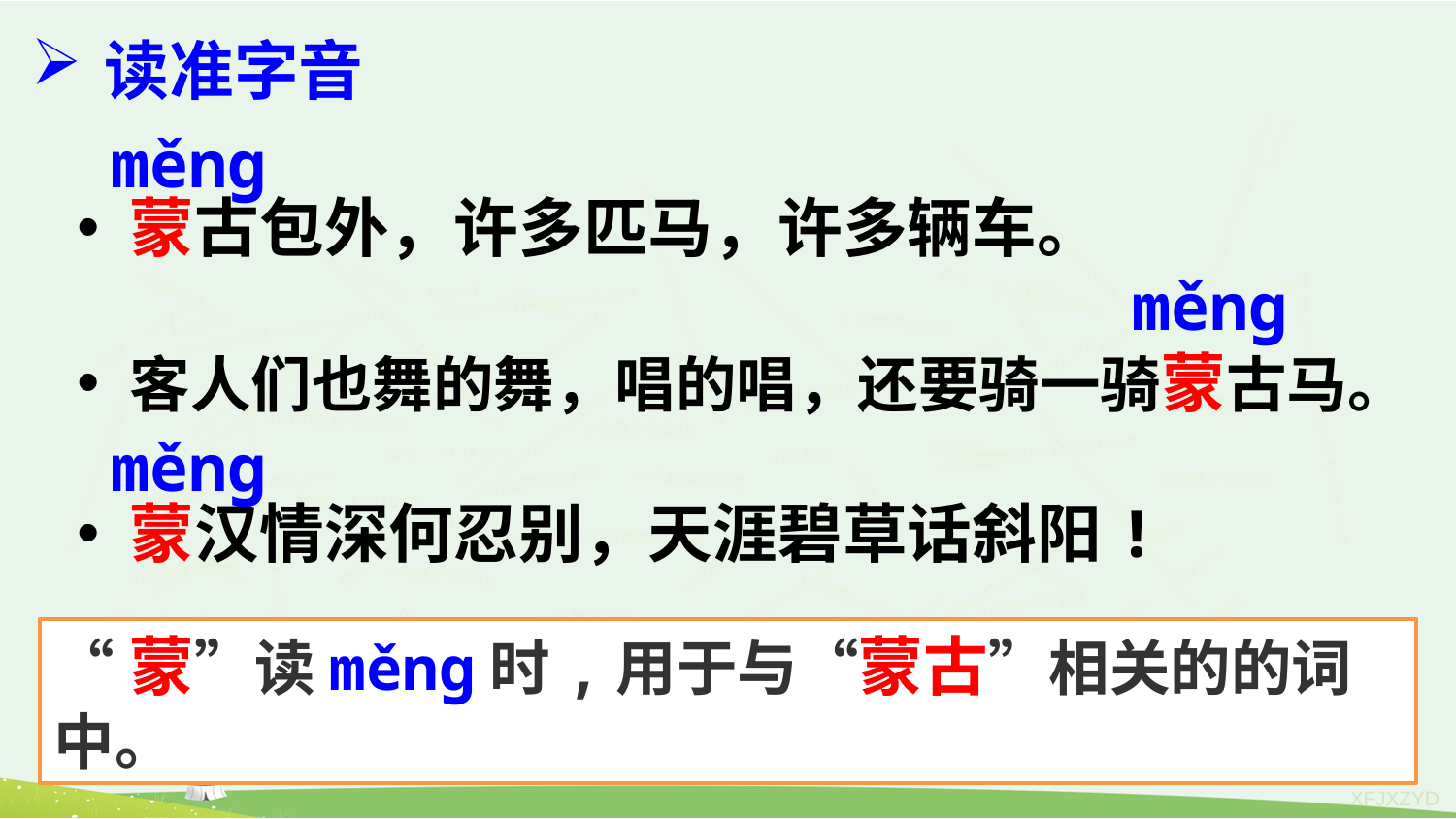

读准字音
měnɡ
 蒙古包外，许多匹马，许多辆车。

 客人们也舞的舞，唱的唱，还要骑一骑蒙古马。

 蒙汉情深何忍别，天涯碧草话斜阳!
https://shop488691149.taobao.com
https://shop488691149.taobao.com
měnɡ
https://shop488691149.taobao.com
小凤教学
微信：XFJXZYD
微信：XFJXZYD
小凤教学
微信：XFJXZYD
小凤教学资源店
小凤教学
https://shop488691149.taobao.com
https://shop488691149.taobao.com
小凤教学资源店
https://shop488691149.taobao.com
小凤教学资源店
小凤教学
https://shop488691149.taobao.com
小凤教学资源店
微信：XFJXZYD
小凤教学资源店
https://shop488691149.taobao.com
小凤教学
小凤教学
小凤教学资源店
https://shop488691149.taobao.com
小凤教学
https://shop488691149.taobao.com
https://shop488691149.taobao.com
小凤教学资源店
小凤教学资源店
https://shop488691149.taobao.com
měnɡ
微信：XFJXZYD
小凤教学
小凤教学
https://shop488691149.taobao.com
小凤教学资源店
小凤教学资源店
小凤教学资源店
https://shop488691149.taobao.com
小凤教学
微信：XFJXZYD
https://shop488691149.taobao.com
https://shop488691149.taobao.com
微信：XFJXZYD
小凤教学
小凤教学
https://shop488691149.taobao.com
小凤教学
小凤教学
小凤教学所有
小凤教学所有
小凤教学资源店
微信：XFJXZYD
https://shop488691149.taobao.com
微信：XFJXZYD
小凤教学
小凤教学资源店
小凤教学资源店
小凤教学
https://shop488691149.taobao.com
小凤教学资源店
小凤教学所有
微信：XFJXZYD
微信：XFJXZYD
小凤教学资源店
“蒙”读měnɡ时,用于与“蒙古”相关的的词中。
小凤教学资源店
小凤教学资源店
小凤教学资源店
小凤教学资源店
小凤教学资源店
https://shop488691149.taobao.com
微信：XFJXZYD
小凤教学资源店
小凤教学
小凤教学
小凤教学资源店
https://shop488691149.taobao.com
https://shop488691149.taobao.com